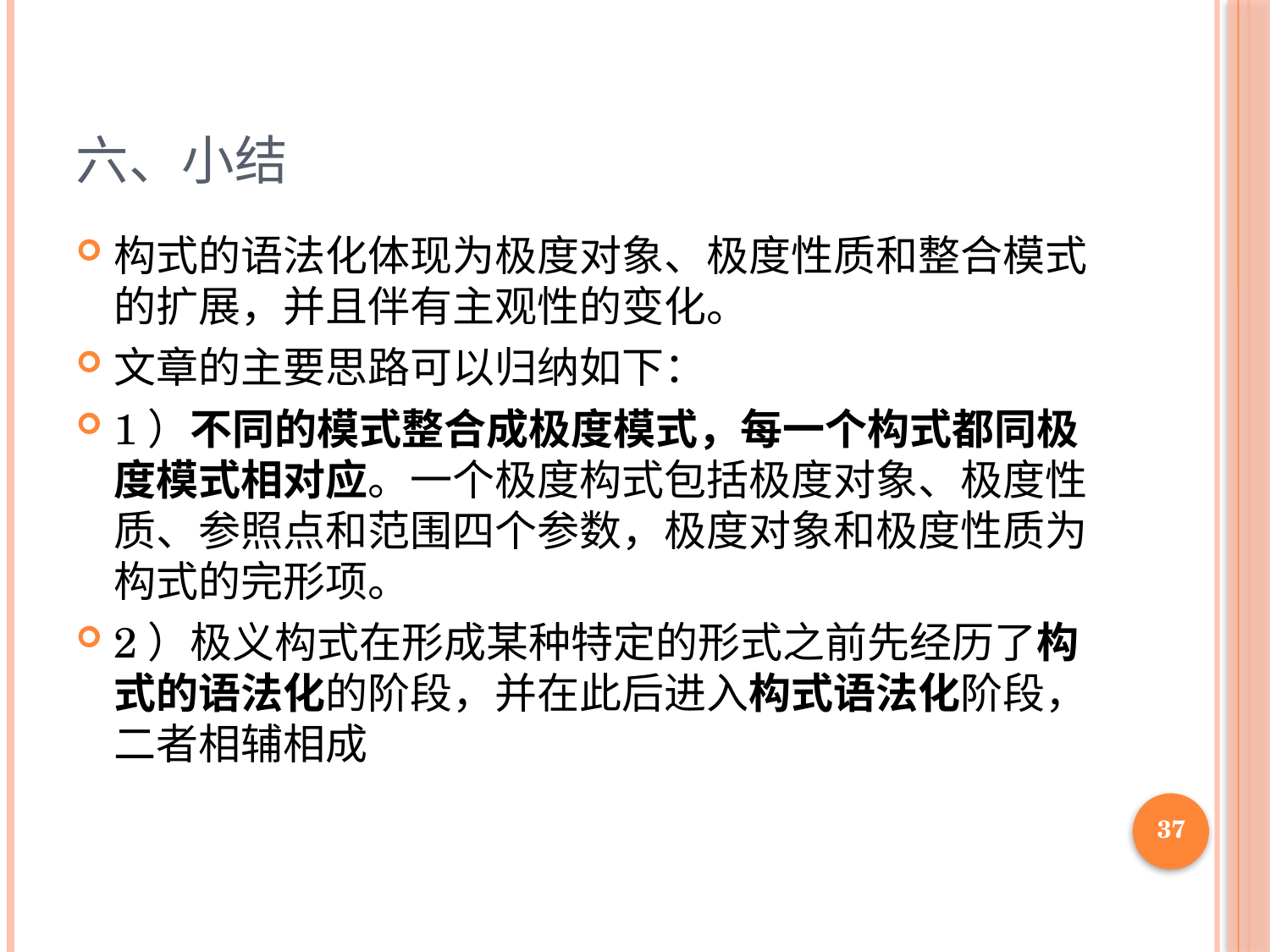

# 六、小结
构式的语法化体现为极度对象、极度性质和整合模式的扩展，并且伴有主观性的变化。
文章的主要思路可以归纳如下：
1）不同的模式整合成极度模式，每一个构式都同极度模式相对应。一个极度构式包括极度对象、极度性质、参照点和范围四个参数，极度对象和极度性质为构式的完形项。
2）极义构式在形成某种特定的形式之前先经历了构式的语法化的阶段，并在此后进入构式语法化阶段，二者相辅相成

37